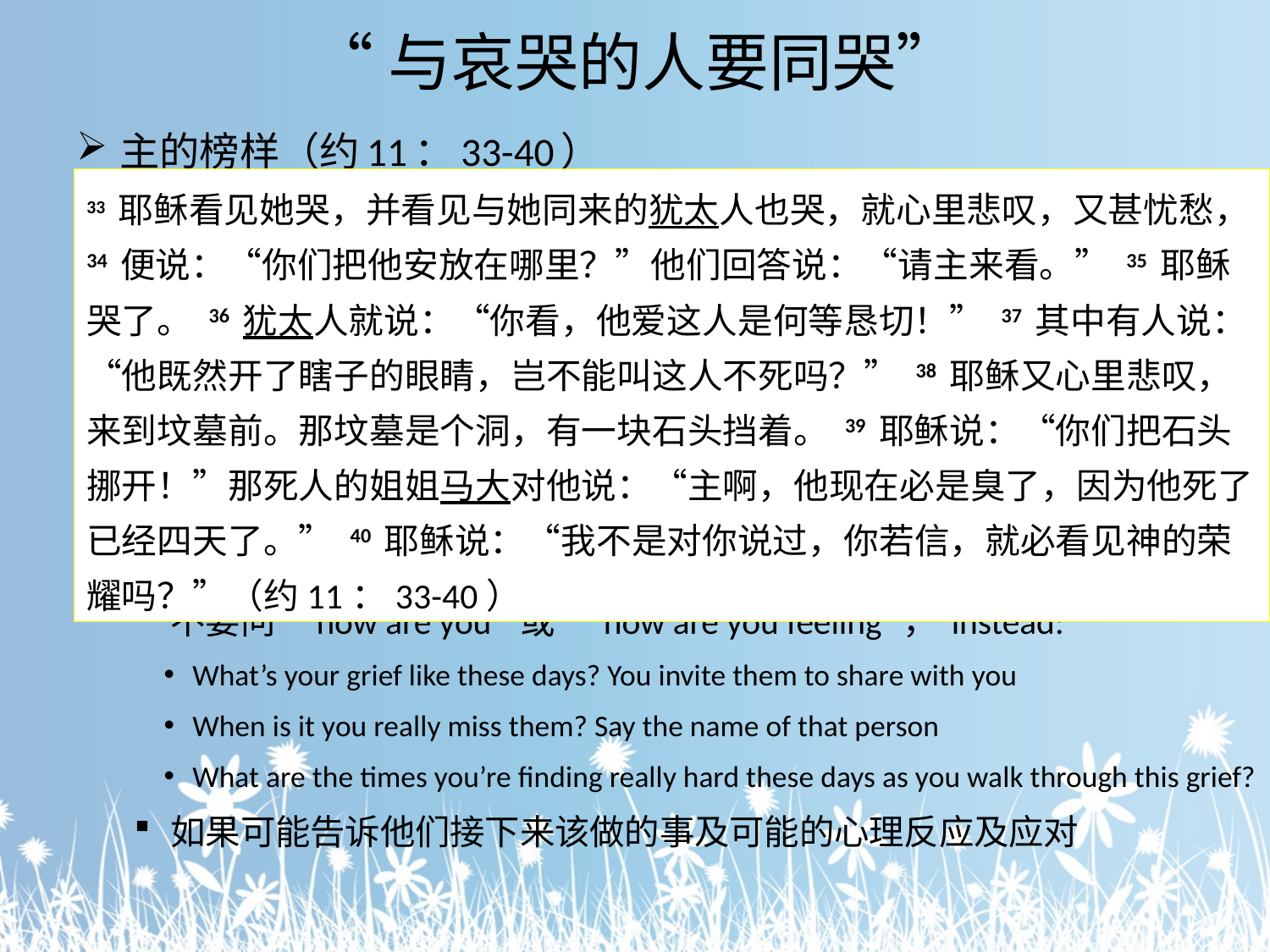

# “与哀哭的人要同哭”
主的榜样（约11：33-40）
一些提醒和建议（Nancy Guthrie and Norm Wright）
陪伴（be there - a companion and listener not a fixer) (更不要效法约伯的三个朋友）
让哀伤者说（their story), 接纳对方的情绪；不要谈论自己或他人的经历（no other’s loss）
可以谈论关于逝去的人的具体的回忆
给守节的人一些时间和空间来哀伤
不要问“how are you” 或 “how are you feeling”， instead:
What’s your grief like these days? You invite them to share with you
When is it you really miss them? Say the name of that person
What are the times you’re finding really hard these days as you walk through this grief?
如果可能告诉他们接下来该做的事及可能的心理反应及应对

33 耶稣看见她哭，并看见与她同来的犹太人也哭，就心里悲叹，又甚忧愁， 34 便说：“你们把他安放在哪里？”他们回答说：“请主来看。” 35 耶稣哭了。 36 犹太人就说：“你看，他爱这人是何等恳切！” 37 其中有人说：“他既然开了瞎子的眼睛，岂不能叫这人不死吗？” 38 耶稣又心里悲叹，来到坟墓前。那坟墓是个洞，有一块石头挡着。 39 耶稣说：“你们把石头挪开！”那死人的姐姐马大对他说：“主啊，他现在必是臭了，因为他死了已经四天了。” 40 耶稣说：“我不是对你说过，你若信，就必看见神的荣耀吗？”（约11：33-40）